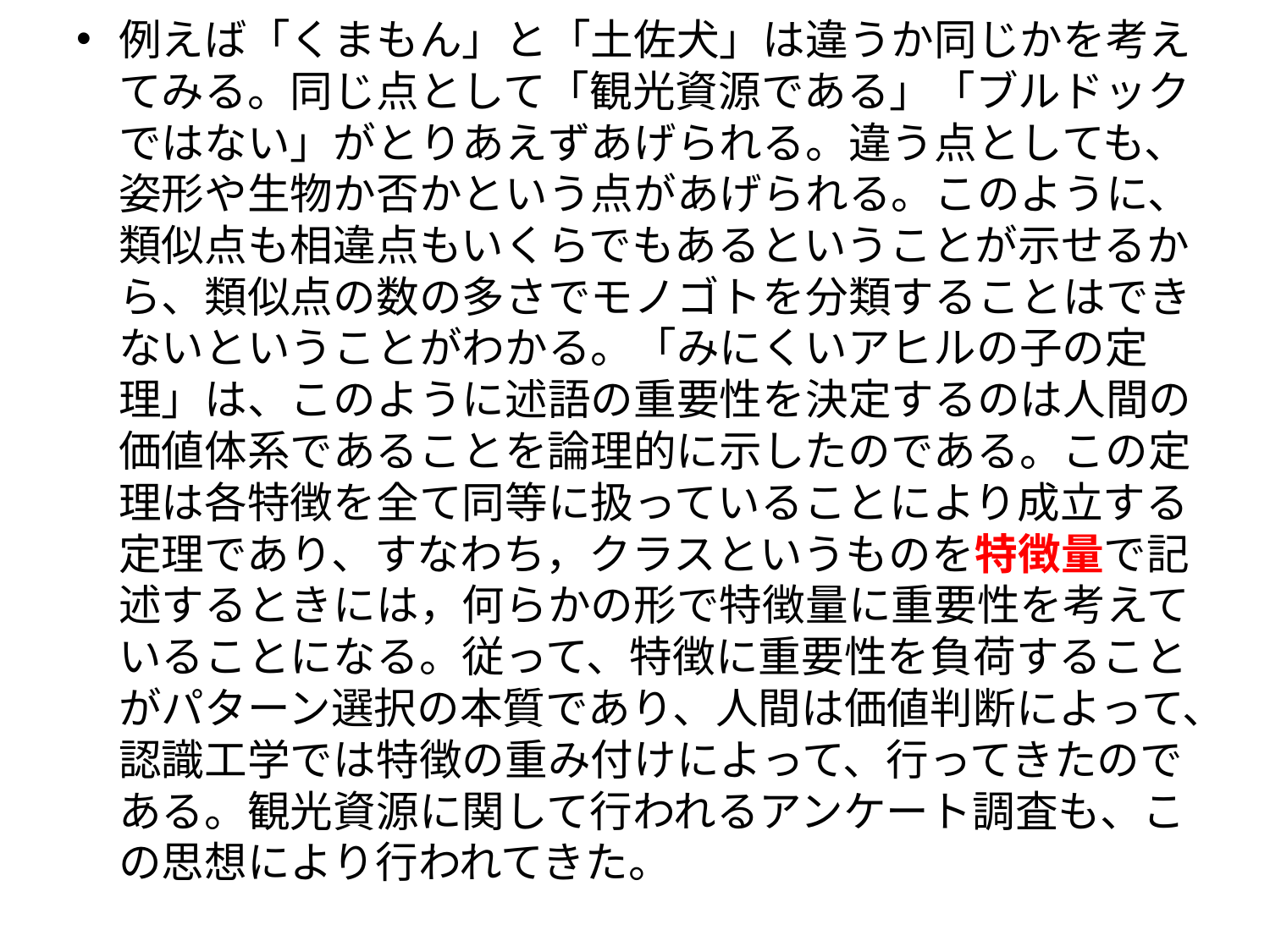

例えば「くまもん」と「土佐犬」は違うか同じかを考えてみる。同じ点として「観光資源である」「ブルドックではない」がとりあえずあげられる。違う点としても、姿形や生物か否かという点があげられる。このように、類似点も相違点もいくらでもあるということが示せるから、類似点の数の多さでモノゴトを分類することはできないということがわかる。「みにくいアヒルの子の定理」は、このように述語の重要性を決定するのは人間の価値体系であることを論理的に示したのである。この定理は各特徴を全て同等に扱っていることにより成立する定理であり、すなわち，クラスというものを特徴量で記述するときには，何らかの形で特徴量に重要性を考えていることになる。従って、特徴に重要性を負荷することがパターン選択の本質であり、人間は価値判断によって、認識工学では特徴の重み付けによって、行ってきたのである。観光資源に関して行われるアンケート調査も、この思想により行われてきた。